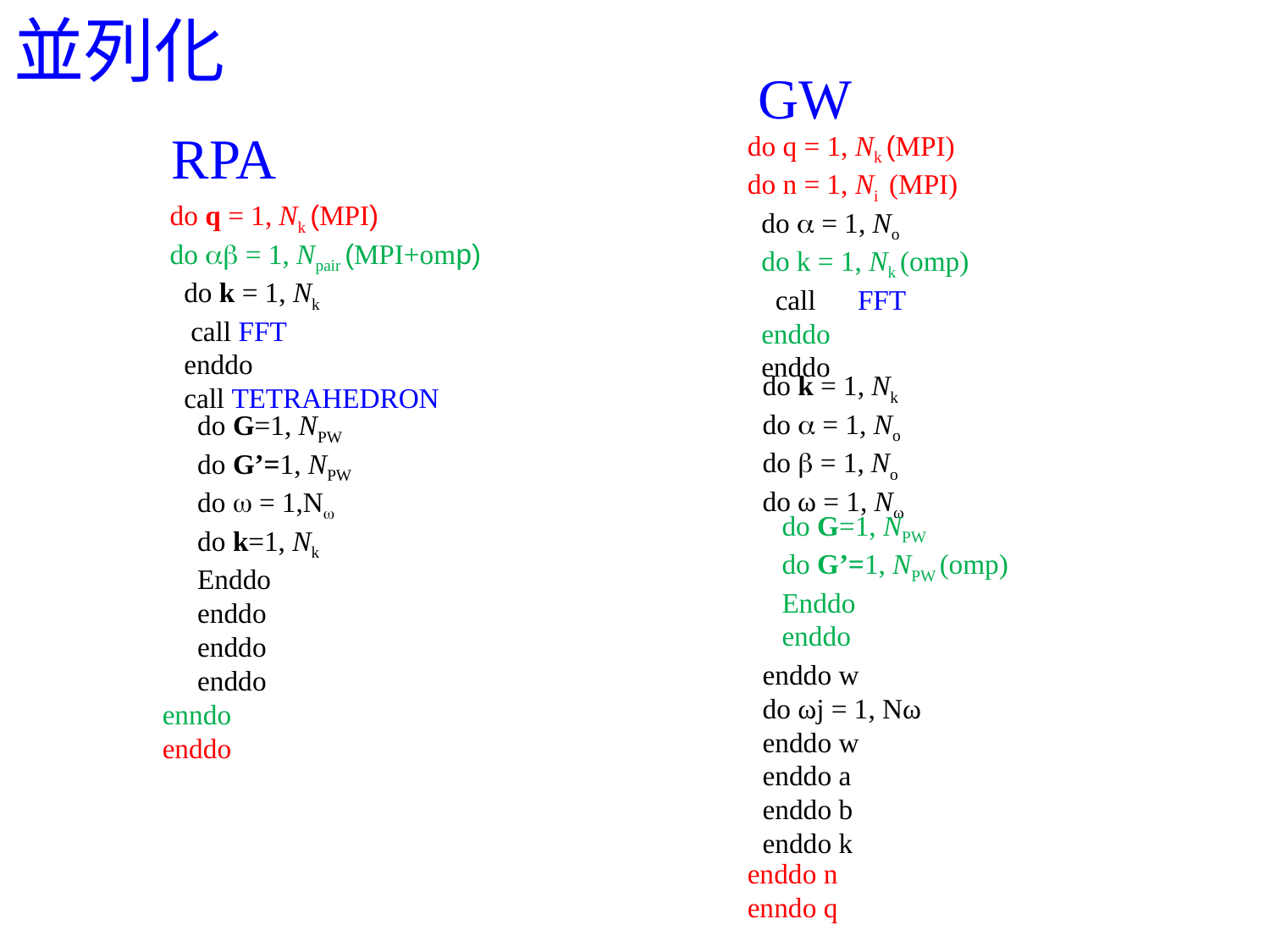

並列化
GW
RPA
do q = 1, Nk (MPI)
do n = 1, Ni  (MPI)
  do α = 1, No
  do k = 1, Nk (omp)
    call　FFT
  enddo
  enddo

enddo n
enndo q
do k = 1, Nk
do α = 1, No
do β = 1, No
do ω = 1, Nω

enddo w
do ωj = 1, Nω
enddo w
enddo a
enddo b
enddo k
do G=1, NPW
do G’=1, NPW (omp)
Enddo
enddo
do q = 1, Nk (MPI)
do αβ = 1, Npair (MPI+omp)
  do k = 1, Nk
   call FFT
  enddo
  call TETRAHEDRON
　do G=1, NPW
　do G’=1, NPW
　do ω = 1,Nω
　do k=1, Nk
　Enddo
　enddo
　enddo
　enddo
enndo
enddo